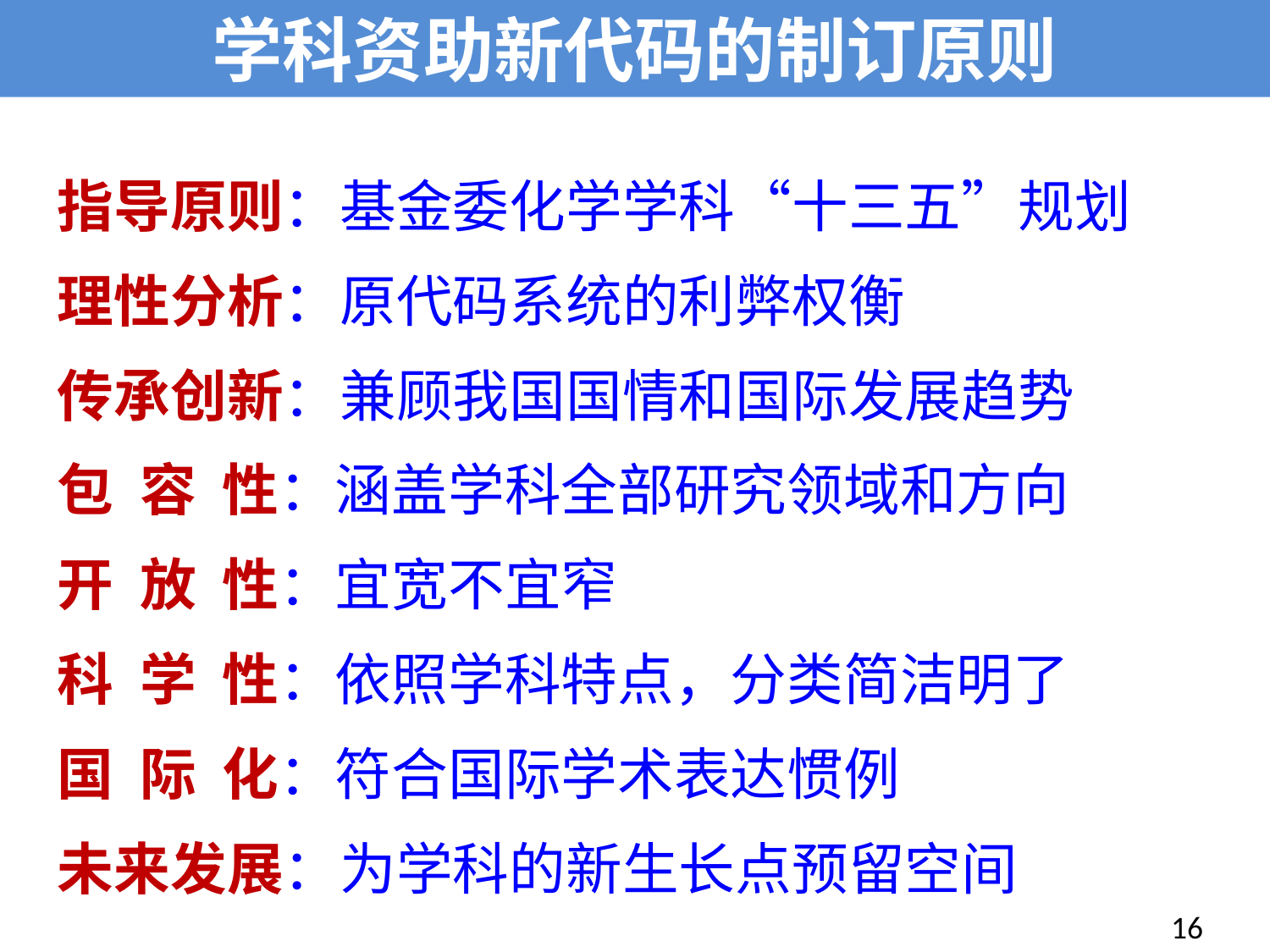

学科资助新代码的制订原则
指导原则：基金委化学学科“十三五”规划
理性分析：原代码系统的利弊权衡
传承创新：兼顾我国国情和国际发展趋势
包  容  性：涵盖学科全部研究领域和方向
开  放  性：宜宽不宜窄
科  学  性：依照学科特点，分类简洁明了
国  际  化：符合国际学术表达惯例
未来发展：为学科的新生长点预留空间